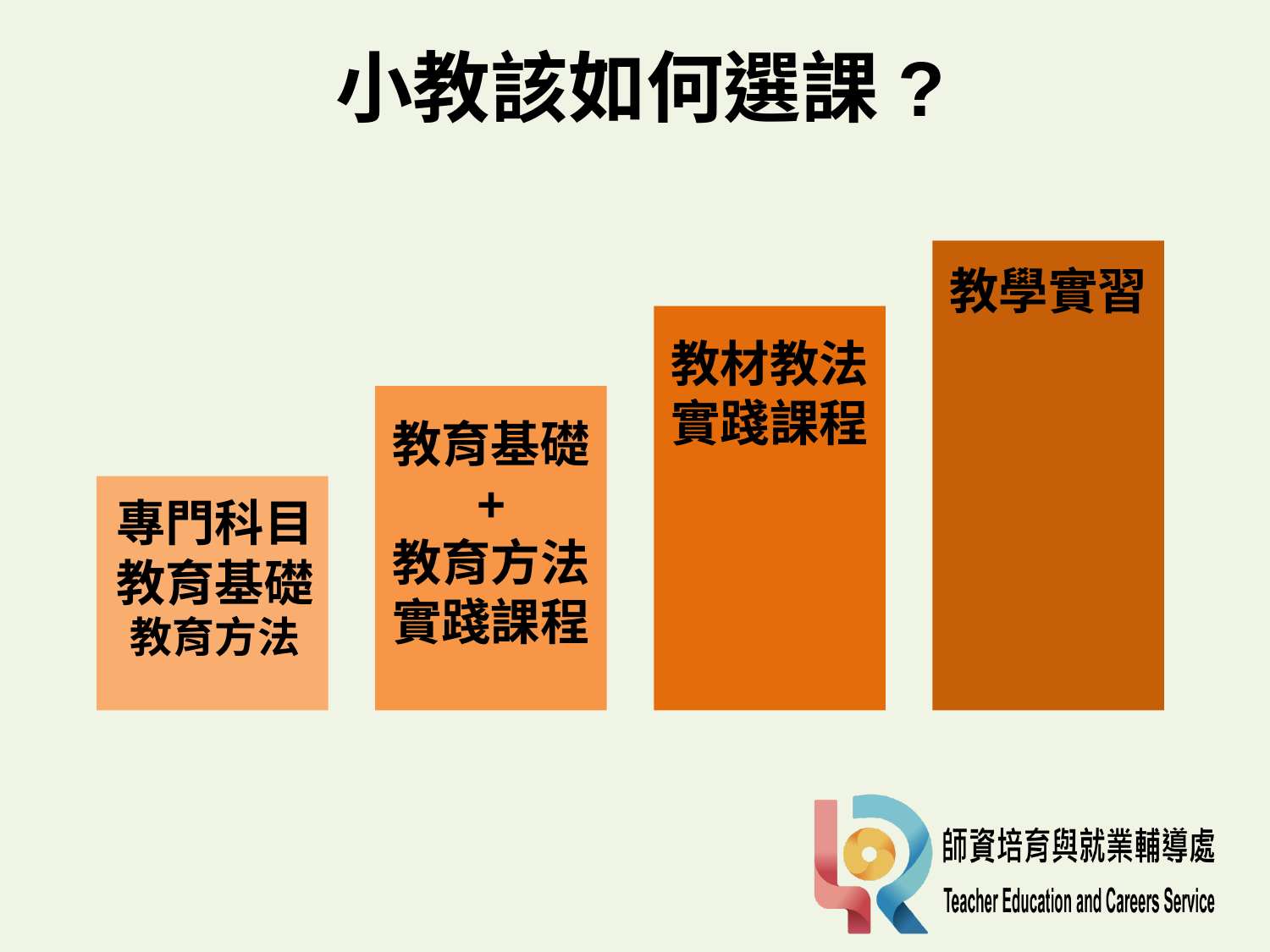

# 小教該如何選課?

教學實習

教材教法
實踐課程

教育基礎
+
教育方法
實踐課程

專門科目
教育基礎
教育方法